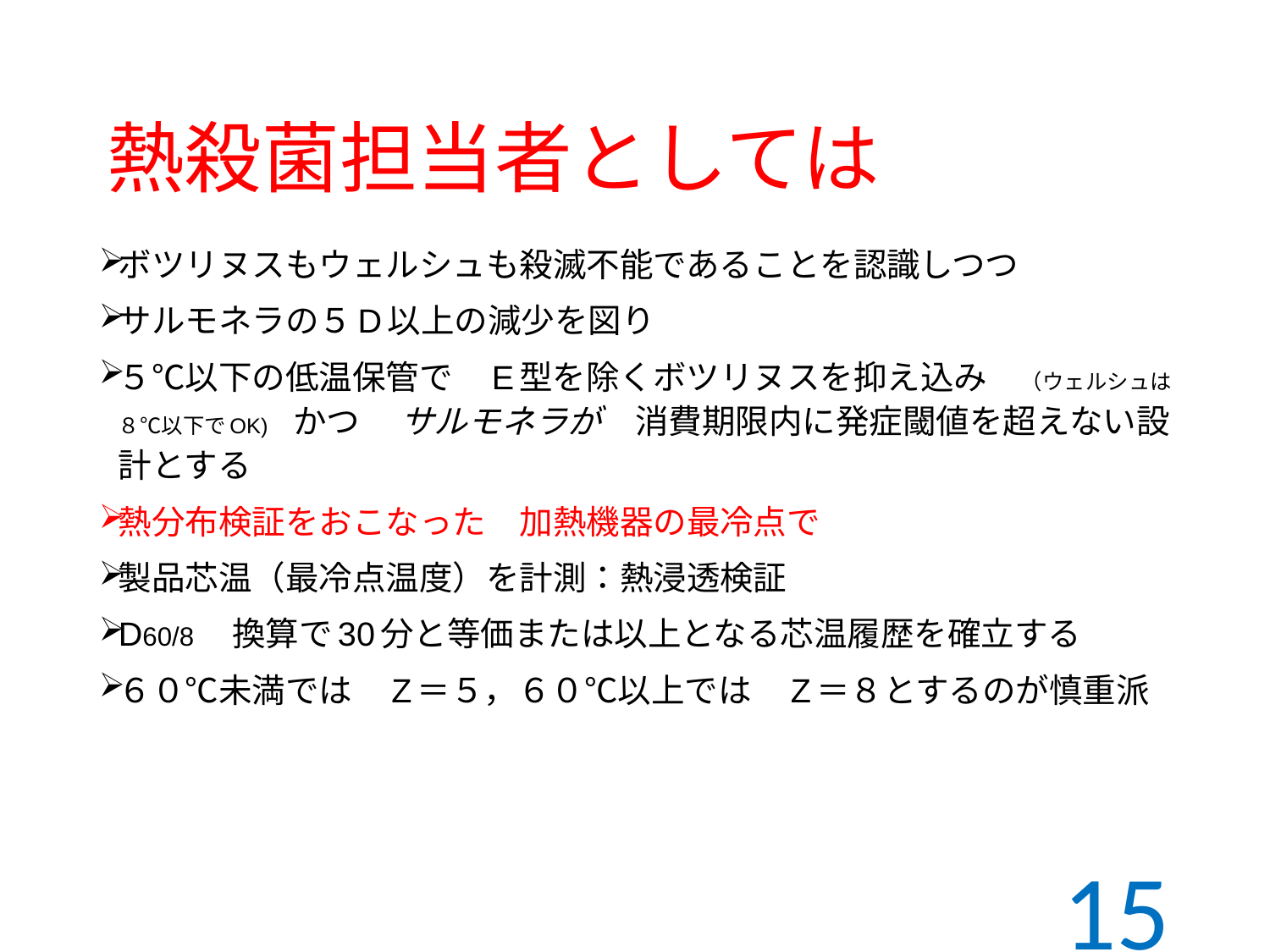

# 熱殺菌担当者としては
ボツリヌスもウェルシュも殺滅不能であることを認識しつつ
サルモネラの５D以上の減少を図り
５℃以下の低温保管で　E型を除くボツリヌスを抑え込み　（ウェルシュは８℃以下でOK)　かつ　 サルモネラが　消費期限内に発症閾値を超えない設計とする
熱分布検証をおこなった　加熱機器の最冷点で
製品芯温（最冷点温度）を計測：熱浸透検証
D60/8　換算で30分と等価または以上となる芯温履歴を確立する
６０℃未満では　Z＝５，６０℃以上では　Z＝８とするのが慎重派

15